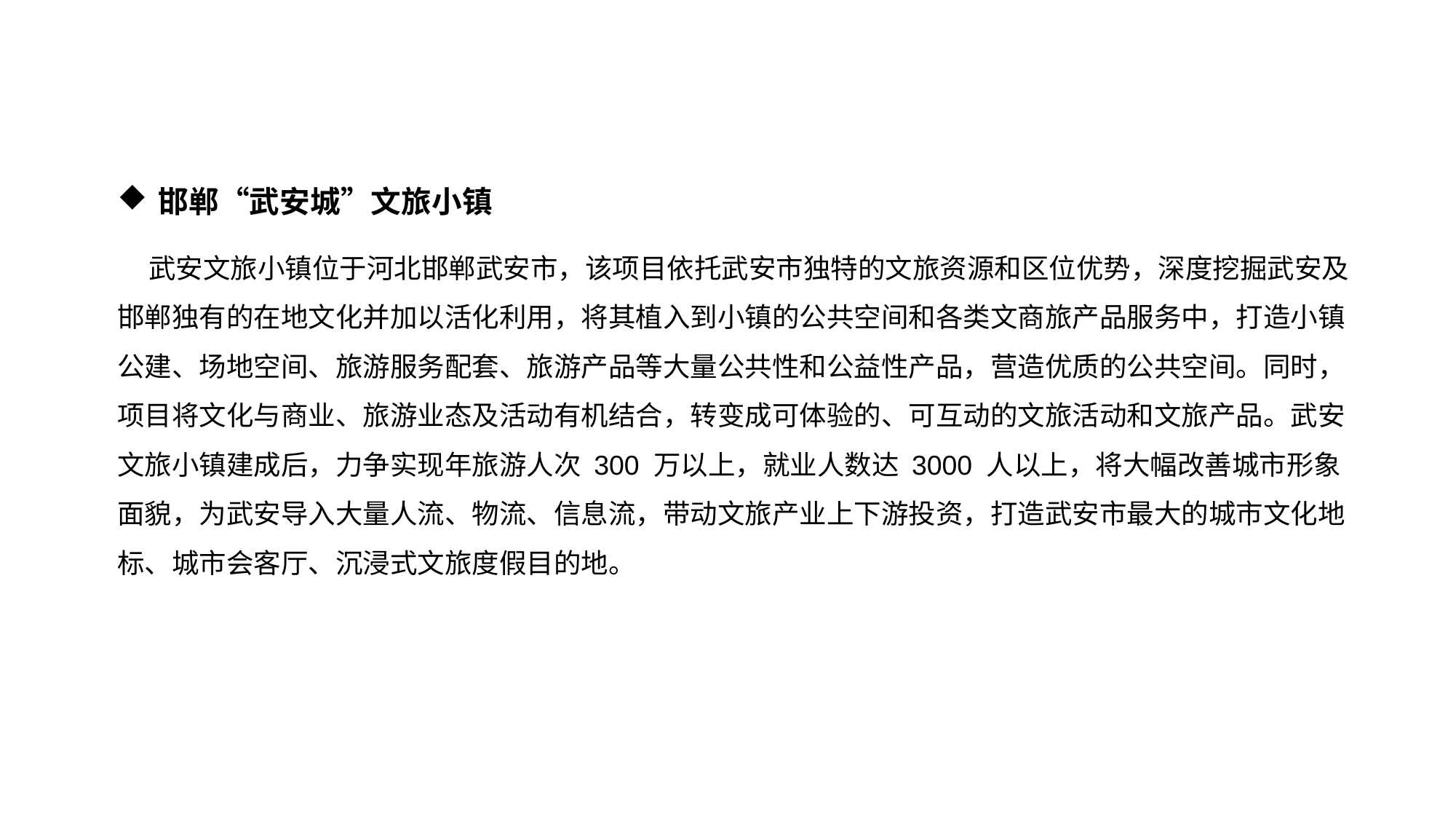

邯郸“武安城”文旅小镇
    武安文旅小镇位于河北邯郸武安市，该项目依托武安市独特的文旅资源和区位优势，深度挖掘武安及邯郸独有的在地文化并加以活化利用，将其植入到小镇的公共空间和各类文商旅产品服务中，打造小镇公建、场地空间、旅游服务配套、旅游产品等大量公共性和公益性产品，营造优质的公共空间。同时，项目将文化与商业、旅游业态及活动有机结合，转变成可体验的、可互动的文旅活动和文旅产品。武安文旅小镇建成后，力争实现年旅游人次 300 万以上，就业人数达 3000 人以上，将大幅改善城市形象面貌，为武安导入大量人流、物流、信息流，带动文旅产业上下游投资，打造武安市最大的城市文化地标、城市会客厅、沉浸式文旅度假目的地。